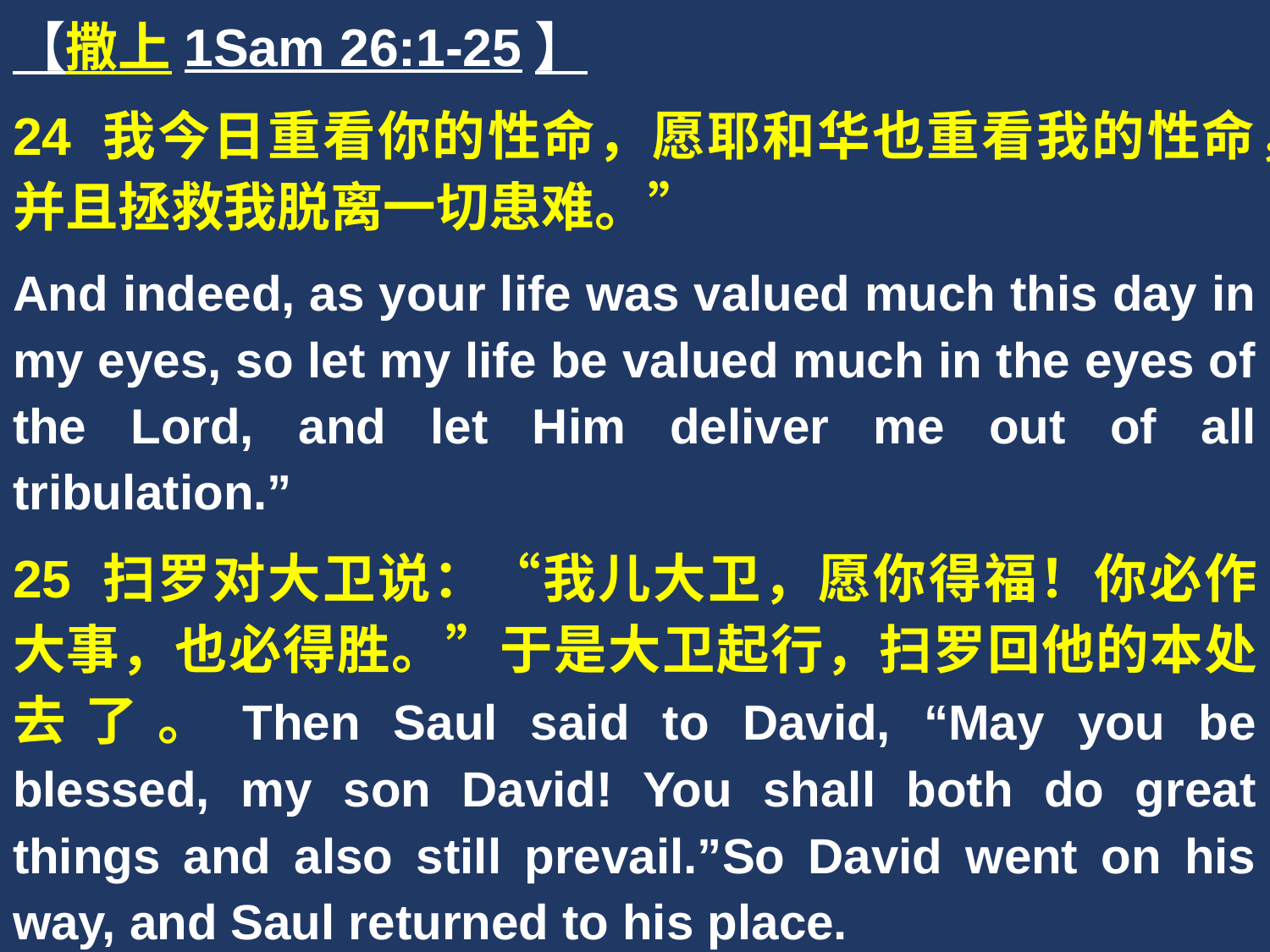

【撒上1Sam 26:1-25】
24 我今日重看你的性命，愿耶和华也重看我的性命，并且拯救我脱离一切患难。”
And indeed, as your life was valued much this day in my eyes, so let my life be valued much in the eyes of the Lord, and let Him deliver me out of all tribulation.”
25 扫罗对大卫说：“我儿大卫，愿你得福！你必作大事，也必得胜。”于是大卫起行，扫罗回他的本处去了。Then Saul said to David, “May you be blessed, my son David! You shall both do great things and also still prevail.”So David went on his way, and Saul returned to his place.